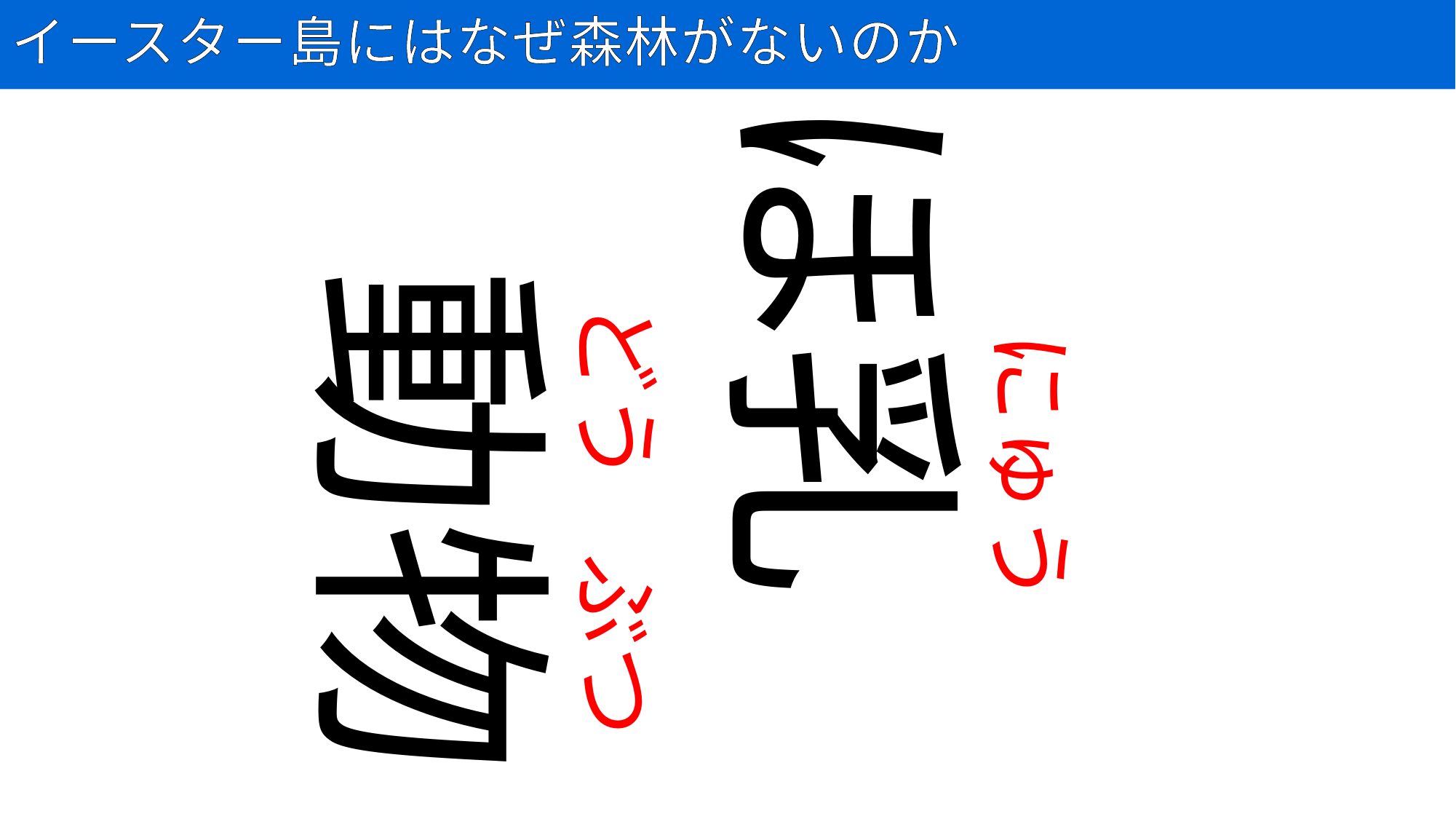

# イースター島にはなぜ森林がないのか
50
ほ乳
動物
どう
にゅう
ぶつ